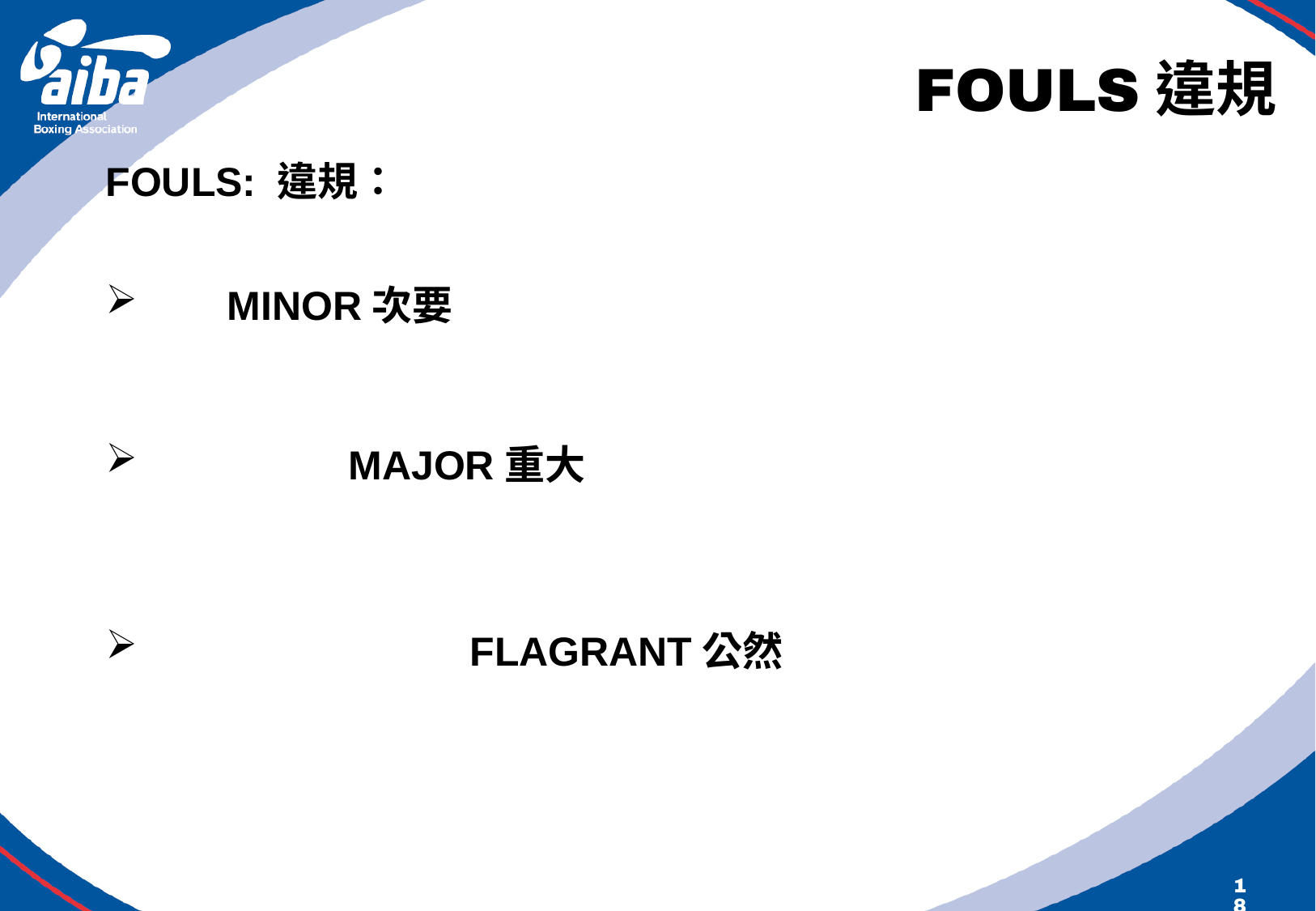

# FOULS違規
FOULS: 違規：

	MINOR次要
		MAJOR重大

			FLAGRANT公然

189